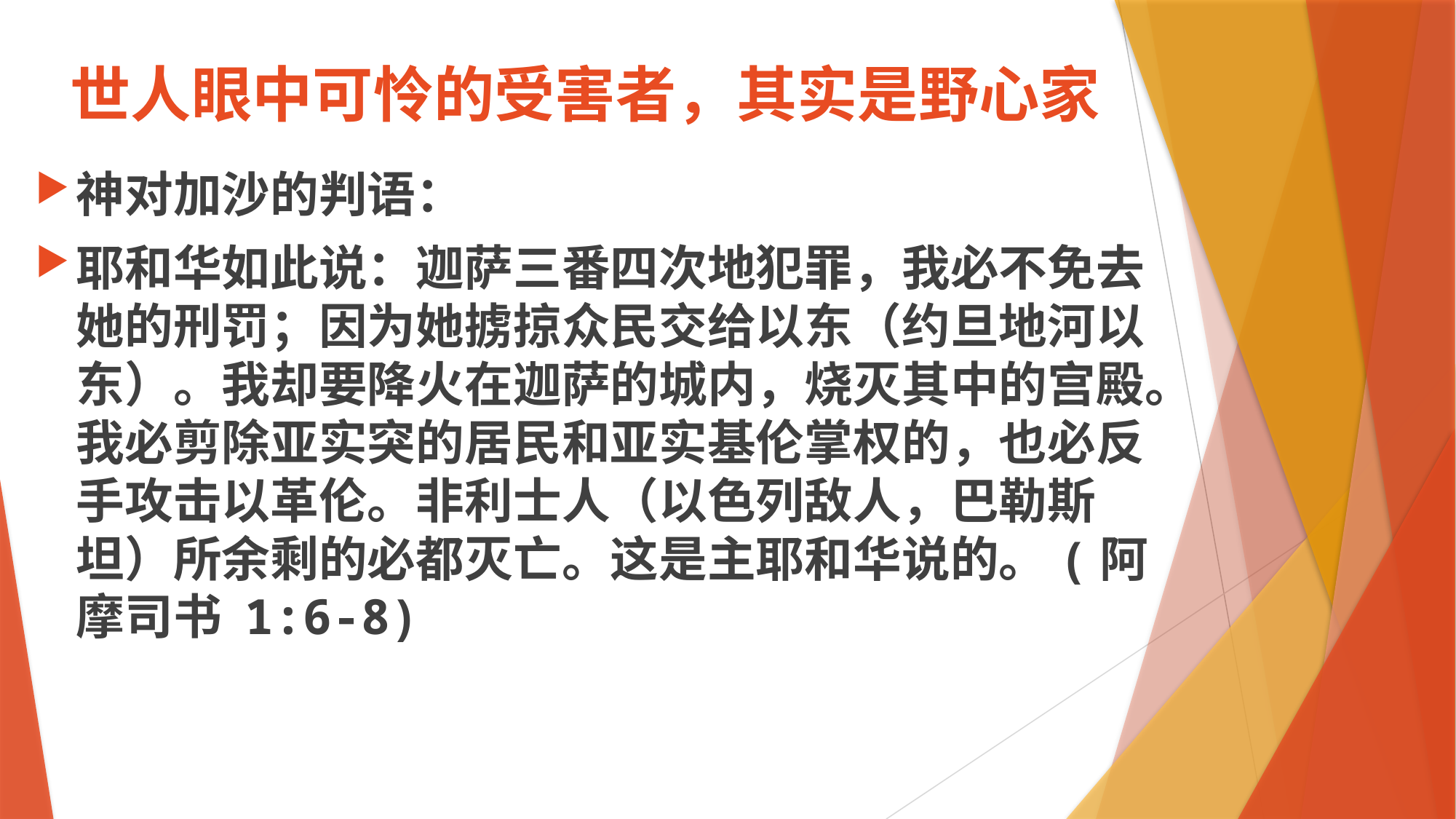

# 世人眼中可怜的受害者，其实是野心家
神对加沙的判语：
耶和华如此说：迦萨三番四次地犯罪，我必不免去她的刑罚；因为她掳掠众民交给以东（约旦地河以东）。我却要降火在迦萨的城内，烧灭其中的宫殿。我必剪除亚实突的居民和亚实基伦掌权的，也必反手攻击以革伦。非利士人（以色列敌人，巴勒斯坦）所余剩的必都灭亡。这是主耶和华说的。(阿摩司书 1:6-8)